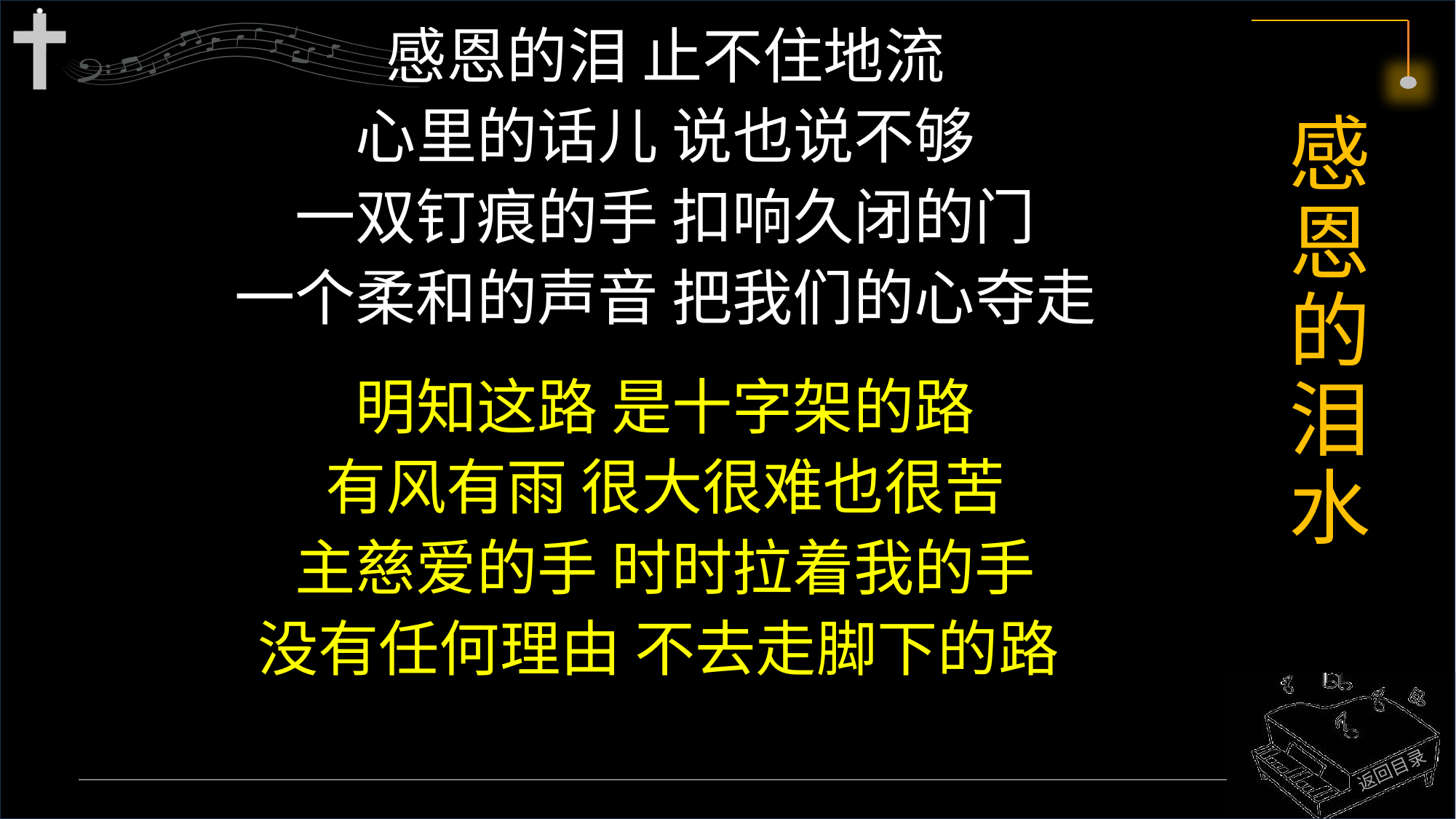

感恩的泪 止不住地流
心里的话儿 说也说不够
一双钉痕的手 扣响久闭的门
一个柔和的声音 把我们的心夺走

明知这路 是十字架的路
有风有雨 很大很难也很苦
主慈爱的手 时时拉着我的手
没有任何理由 不去走脚下的路
# 感恩的泪水